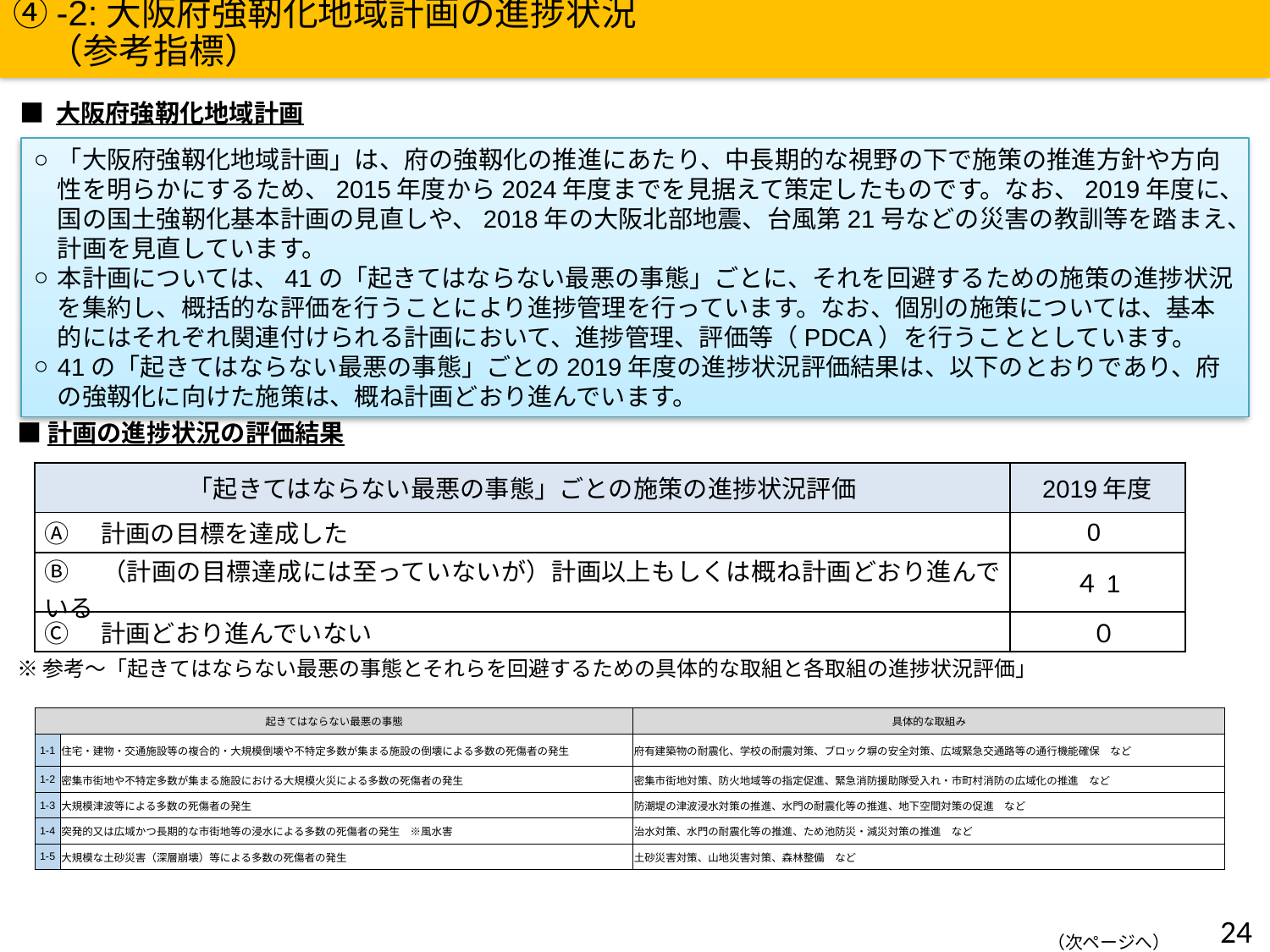

方向性Ⅱ）人口減少・超高齢化社会でも持続可能な地域づくり
④-2:大阪府強靭化地域計画の進捗状況　　　　　　　　　　　　　　　　　　（参考指標）
■ 大阪府強靭化地域計画
「大阪府強靱化地域計画」は、府の強靱化の推進にあたり、中長期的な視野の下で施策の推進方針や方向性を明らかにするため、2015年度から2024年度までを見据えて策定したものです。なお、2019年度に、国の国土強靭化基本計画の見直しや、2018年の大阪北部地震、台風第21号などの災害の教訓等を踏まえ、計画を見直しています。
本計画については、41の「起きてはならない最悪の事態」ごとに、それを回避するための施策の進捗状況を集約し、概括的な評価を行うことにより進捗管理を行っています。なお、個別の施策については、基本的にはそれぞれ関連付けられる計画において、進捗管理、評価等（PDCA）を行うこととしています。
41の「起きてはならない最悪の事態」ごとの2019年度の進捗状況評価結果は、以下のとおりであり、府の強靱化に向けた施策は、概ね計画どおり進んでいます。
■計画の進捗状況の評価結果
| 「起きてはならない最悪の事態」ごとの施策の進捗状況評価 | 2019年度 |
| --- | --- |
| Ⓐ　計画の目標を達成した | 0 |
| Ⓑ　（計画の目標達成には至っていないが）計画以上もしくは概ね計画どおり進んでいる | ４1 |
| Ⓒ　計画どおり進んでいない | ０ |
※参考～「起きてはならない最悪の事態とそれらを回避するための具体的な取組と各取組の進捗状況評価」
| 起きてはならない最悪の事態 |  | 具体的な取組み |
| --- | --- | --- |
| 1-1 | 住宅・建物・交通施設等の複合的・大規模倒壊や不特定多数が集まる施設の倒壊による多数の死傷者の発生 | 府有建築物の耐震化、学校の耐震対策、ブロック塀の安全対策、広域緊急交通路等の通行機能確保　など |
| 1-2 | 密集市街地や不特定多数が集まる施設における大規模火災による多数の死傷者の発生 | 密集市街地対策、防火地域等の指定促進、緊急消防援助隊受入れ・市町村消防の広域化の推進　など |
| 1-3 | 大規模津波等による多数の死傷者の発生 | 防潮堤の津波浸水対策の推進、水門の耐震化等の推進、地下空間対策の促進　など |
| 1-4 | 突発的又は広域かつ長期的な市街地等の浸水による多数の死傷者の発生　※風水害 | 治水対策、水門の耐震化等の推進、ため池防災・減災対策の推進　など |
| 1-5 | 大規模な土砂災害（深層崩壊）等による多数の死傷者の発生 | 土砂災害対策、山地災害対策、森林整備　など |
24
（次ページへ）